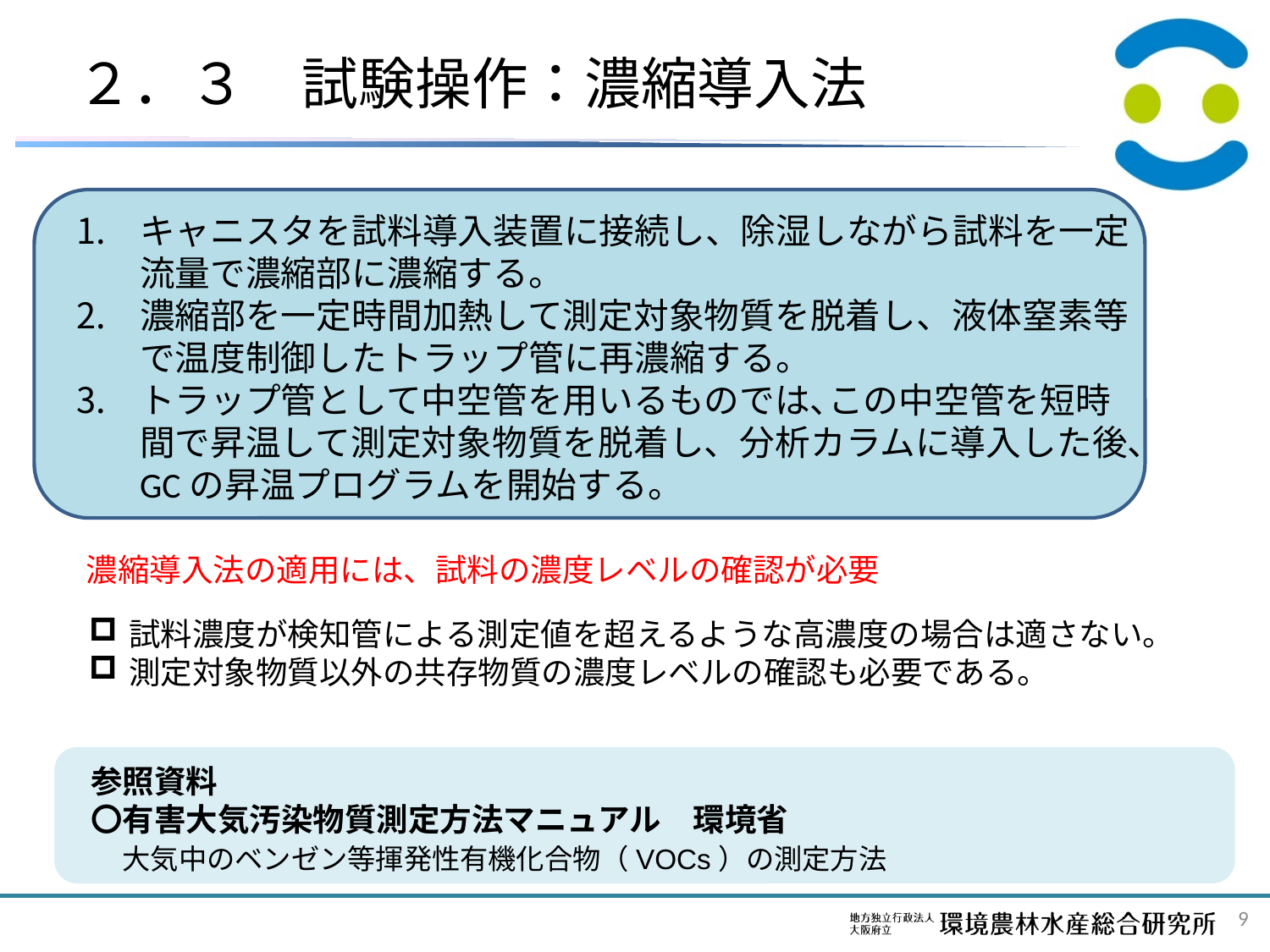

# ２．３　試験操作：濃縮導入法

キャニスタを試料導入装置に接続し、除湿しながら試料を一定流量で濃縮部に濃縮する。
濃縮部を一定時間加熱して測定対象物質を脱着し、液体窒素等で温度制御したトラップ管に再濃縮する。
トラップ管として中空管を用いるものでは､この中空管を短時間で昇温して測定対象物質を脱着し、分析カラムに導入した後、GCの昇温プログラムを開始する。
濃縮導入法の適用には、試料の濃度レベルの確認が必要
試料濃度が検知管による測定値を超えるような高濃度の場合は適さない。
測定対象物質以外の共存物質の濃度レベルの確認も必要である。

参照資料
〇有害大気汚染物質測定方法マニュアル　環境省
　大気中のベンゼン等揮発性有機化合物（VOCs）の測定方法
9